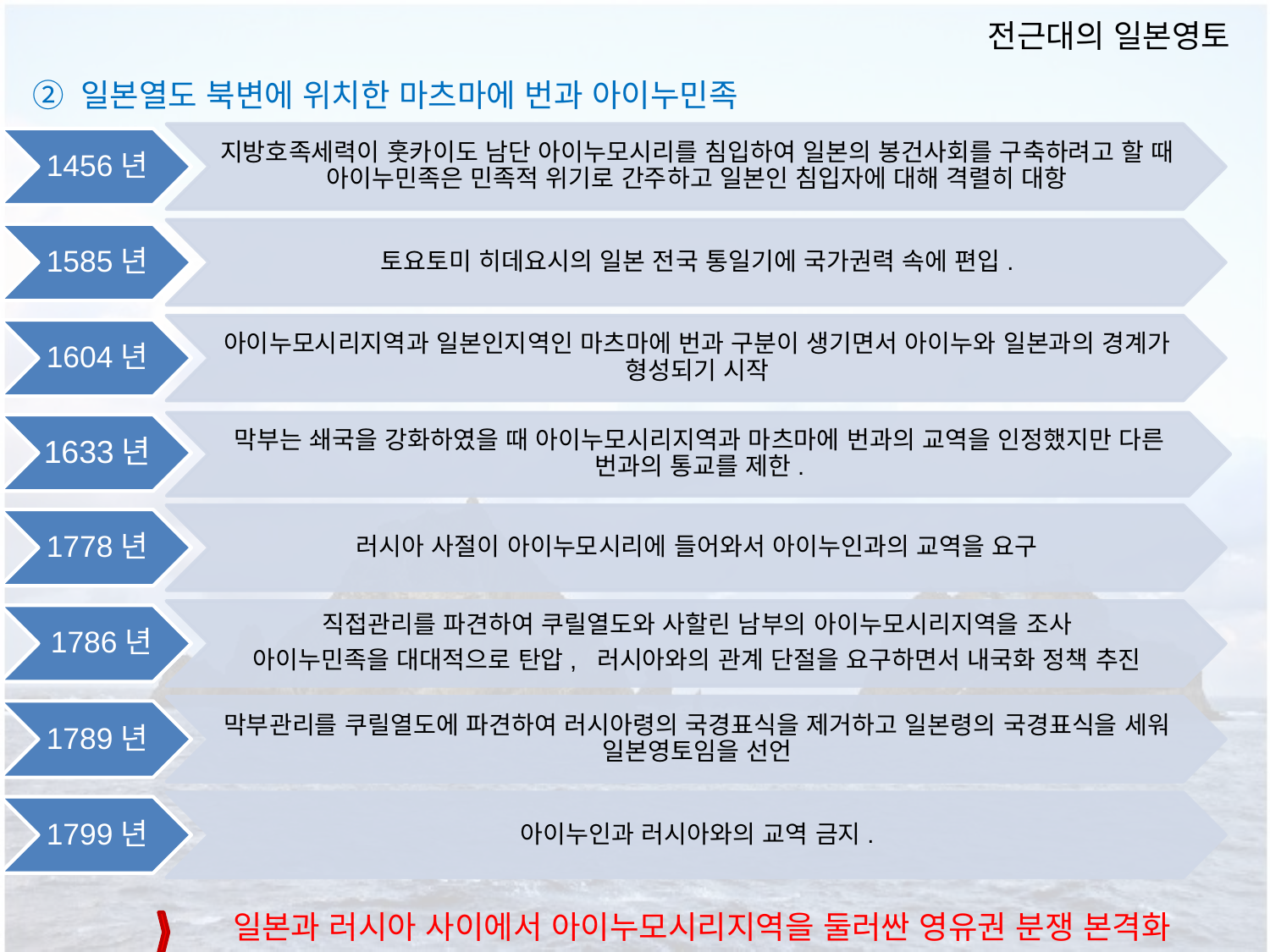

전근대의 일본영토
② 일본열도 북변에 위치한 마츠마에 번과 아이누민족
1456년
지방호족세력이 훗카이도 남단 아이누모시리를 침입하여 일본의 봉건사회를 구축하려고 할 때 아이누민족은 민족적 위기로 간주하고 일본인 침입자에 대해 격렬히 대항
1585년
토요토미 히데요시의 일본 전국 통일기에 국가권력 속에 편입.
1604년
아이누모시리지역과 일본인지역인 마츠마에 번과 구분이 생기면서 아이누와 일본과의 경계가 형성되기 시작
1633년
막부는 쇄국을 강화하였을 때 아이누모시리지역과 마츠마에 번과의 교역을 인정했지만 다른 번과의 통교를 제한.
1778년
러시아 사절이 아이누모시리에 들어와서 아이누인과의 교역을 요구
 1786년
직접관리를 파견하여 쿠릴열도와 사할린 남부의 아이누모시리지역을 조사
아이누민족을 대대적으로 탄압,  러시아와의 관계 단절을 요구하면서 내국화 정책 추진
1789년
막부관리를 쿠릴열도에 파견하여 러시아령의 국경표식을 제거하고 일본령의 국경표식을 세워 일본영토임을 선언
1799년
아이누인과 러시아와의 교역 금지.
일본과 러시아 사이에서 아이누모시리지역을 둘러싼 영유권 분쟁 본격화